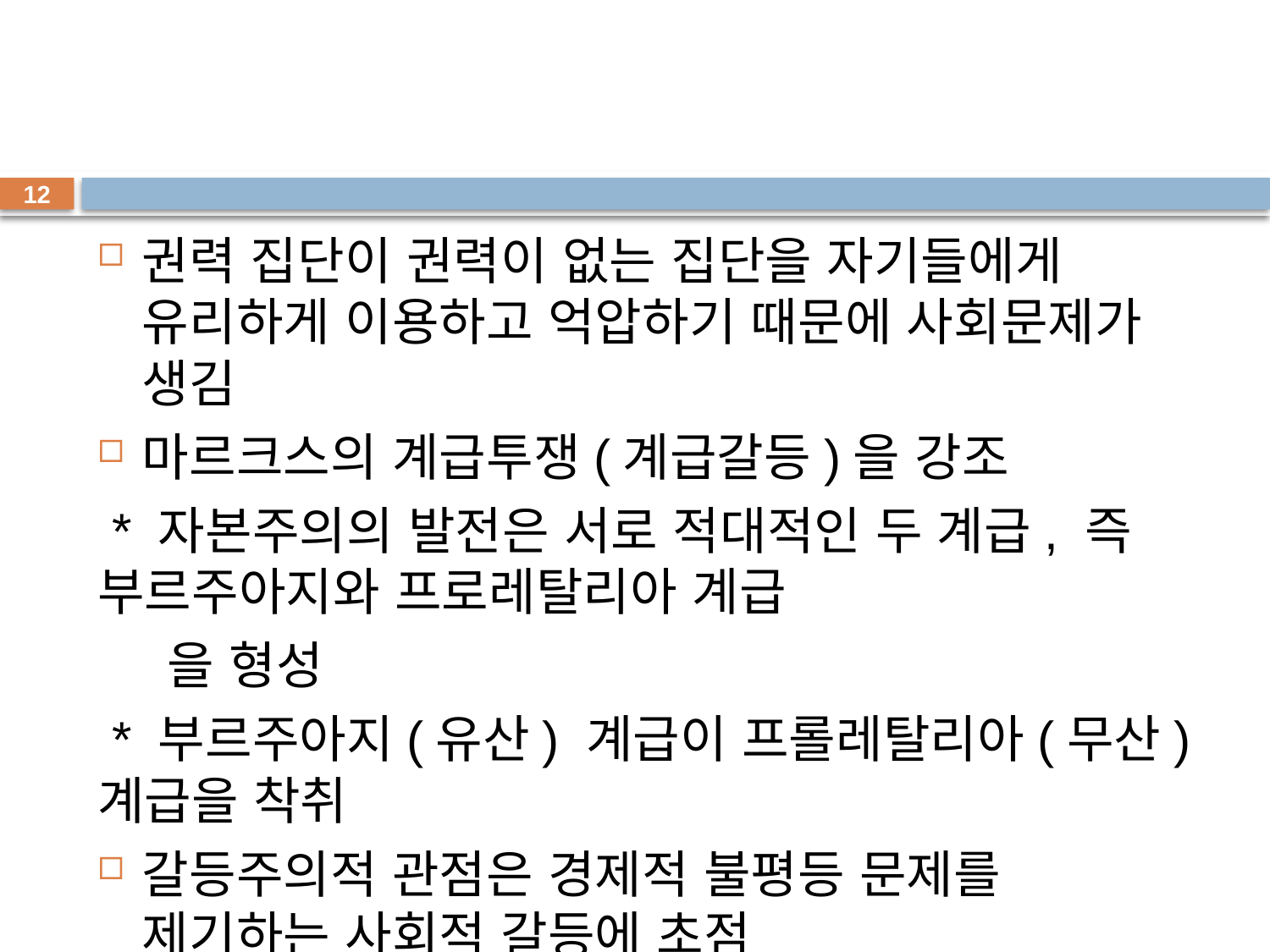

#
12
권력 집단이 권력이 없는 집단을 자기들에게 유리하게 이용하고 억압하기 때문에 사회문제가 생김
마르크스의 계급투쟁(계급갈등)을 강조
 * 자본주의의 발전은 서로 적대적인 두 계급, 즉 부르주아지와 프로레탈리아 계급
    을 형성
 * 부르주아지(유산) 계급이 프롤레탈리아(무산) 계급을 착취
갈등주의적 관점은 경제적 불평등 문제를 제기하는 사회적 갈등에 초점